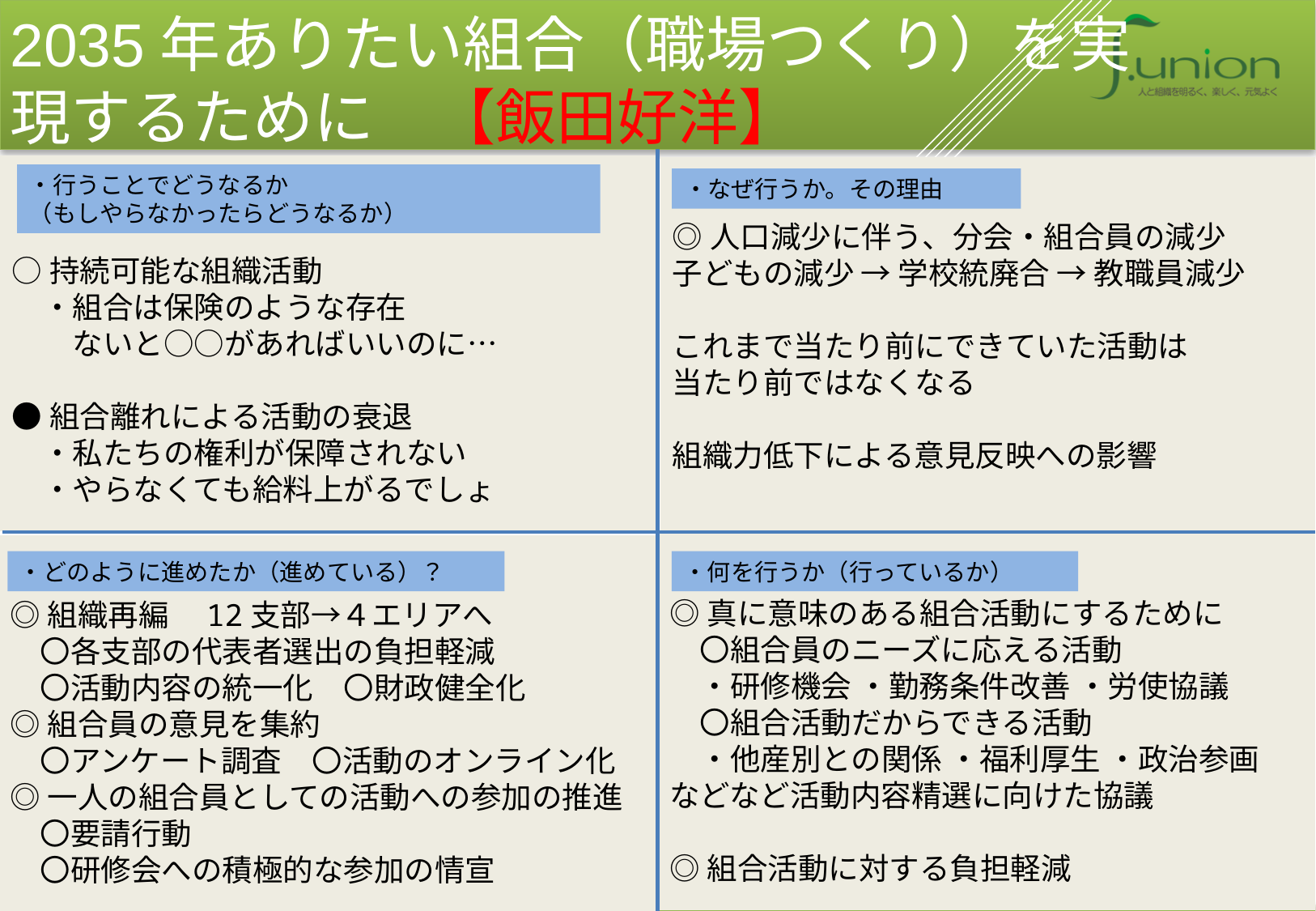

2035年ありたい組合（職場つくり）を実現するために　【飯田好洋】

○持続可能な組織活動
　・組合は保険のような存在
　　ないと○○があればいいのに…

●組合離れによる活動の衰退
　・私たちの権利が保障されない
　・やらなくても給料上がるでしょ
◎人口減少に伴う、分会・組合員の減少
子どもの減少 → 学校統廃合 → 教職員減少

これまで当たり前にできていた活動は
当たり前ではなくなる

組織力低下による意見反映への影響

・行うことでどうなるか
（もしやらなかったらどうなるか）
・なぜ行うか。その理由

◎真に意味のある組合活動にするために
　〇組合員のニーズに応える活動
　・研修機会 ・勤務条件改善 ・労使協議
　〇組合活動だからできる活動
　・他産別との関係 ・福利厚生 ・政治参画
などなど活動内容精選に向けた協議

◎組合活動に対する負担軽減

◎組織再編　12支部→４エリアへ
　〇各支部の代表者選出の負担軽減
　〇活動内容の統一化　〇財政健全化
◎組合員の意見を集約
　〇アンケート調査　〇活動のオンライン化
◎一人の組合員としての活動への参加の推進
　〇要請行動
　〇研修会への積極的な参加の情宣
・どのように進めたか（進めている）？
・何を行うか（行っているか）